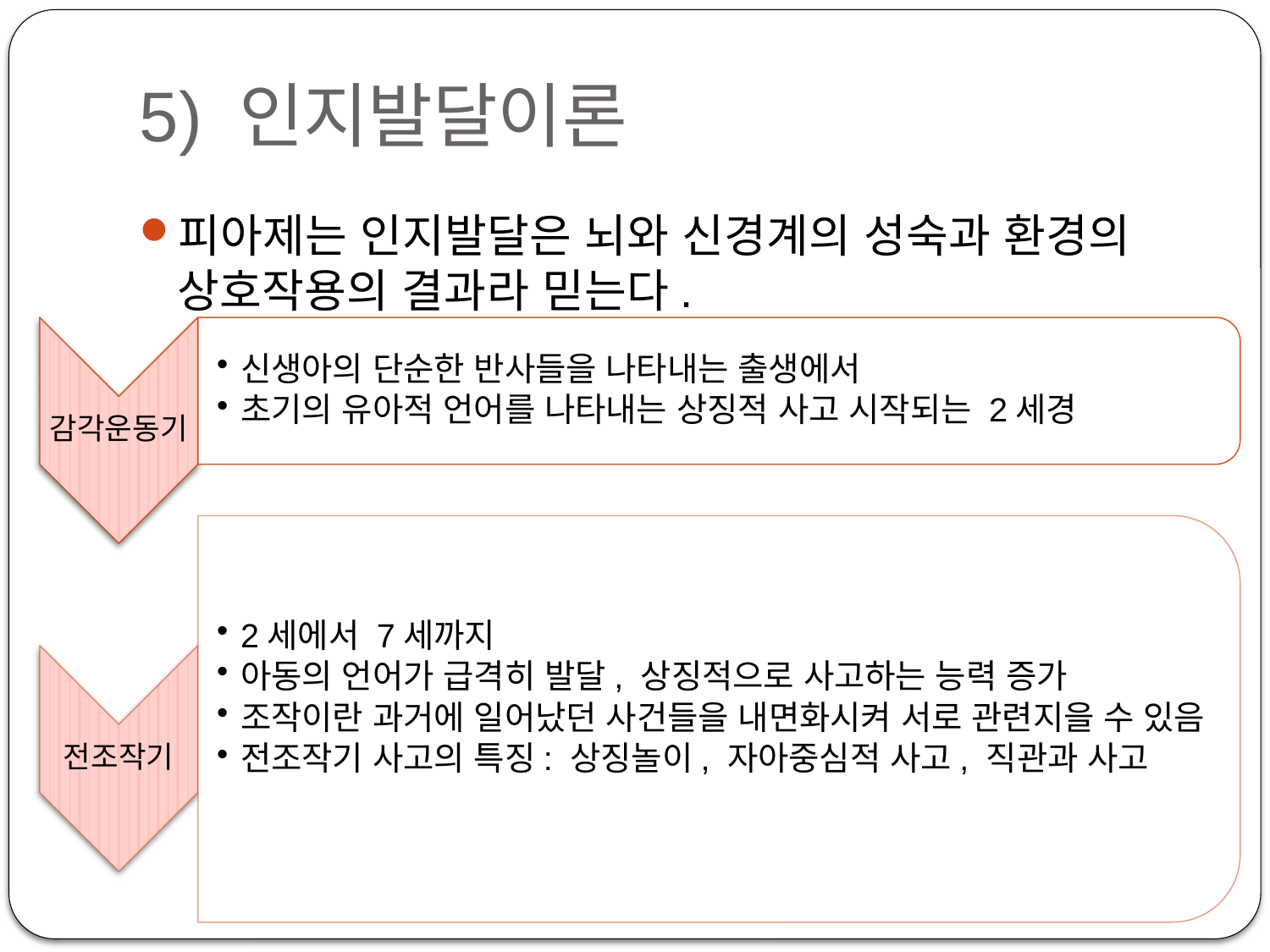

# 5) 인지발달이론
피아제는 인지발달은 뇌와 신경계의 성숙과 환경의 상호작용의 결과라 믿는다.

감각운동기
신생아의 단순한 반사들을 나타내는 출생에서
초기의 유아적 언어를 나타내는 상징적 사고 시작되는 2세경
전조작기
2세에서 7세까지
아동의 언어가 급격히 발달, 상징적으로 사고하는 능력 증가
조작이란 과거에 일어났던 사건들을 내면화시켜 서로 관련지을 수 있음
전조작기 사고의 특징: 상징놀이, 자아중심적 사고, 직관과 사고